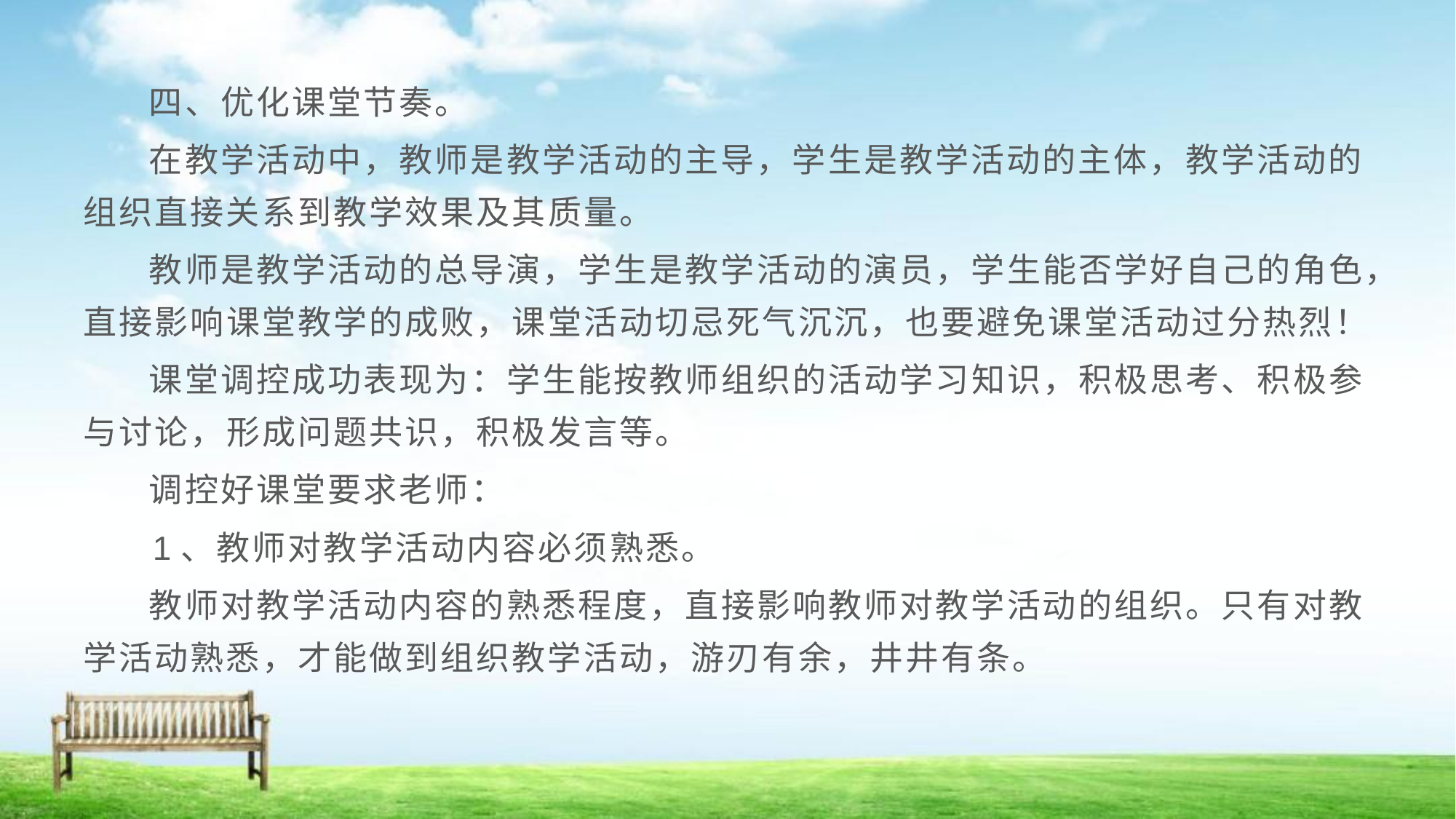

四、优化课堂节奏。
      在教学活动中，教师是教学活动的主导，学生是教学活动的主体，教学活动的组织直接关系到教学效果及其质量。
      教师是教学活动的总导演，学生是教学活动的演员，学生能否学好自己的角色，直接影响课堂教学的成败，课堂活动切忌死气沉沉，也要避免课堂活动过分热烈！
      课堂调控成功表现为：学生能按教师组织的活动学习知识，积极思考、积极参与讨论，形成问题共识，积极发言等。
      调控好课堂要求老师：
      1、教师对教学活动内容必须熟悉。
      教师对教学活动内容的熟悉程度，直接影响教师对教学活动的组织。只有对教学活动熟悉，才能做到组织教学活动，游刃有余，井井有条。